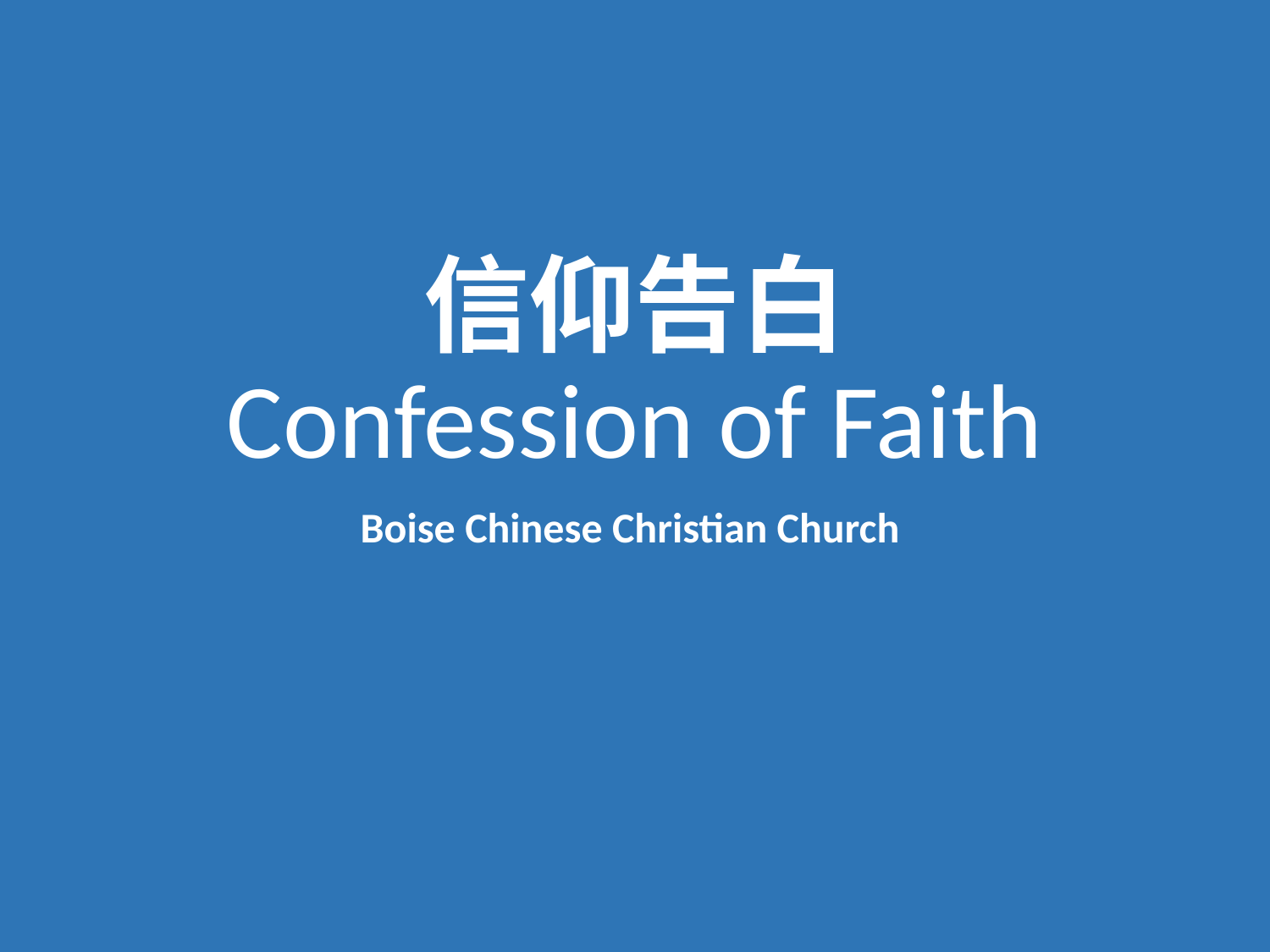

# 信仰告白 Confession of Faith
Boise Chinese Christian Church